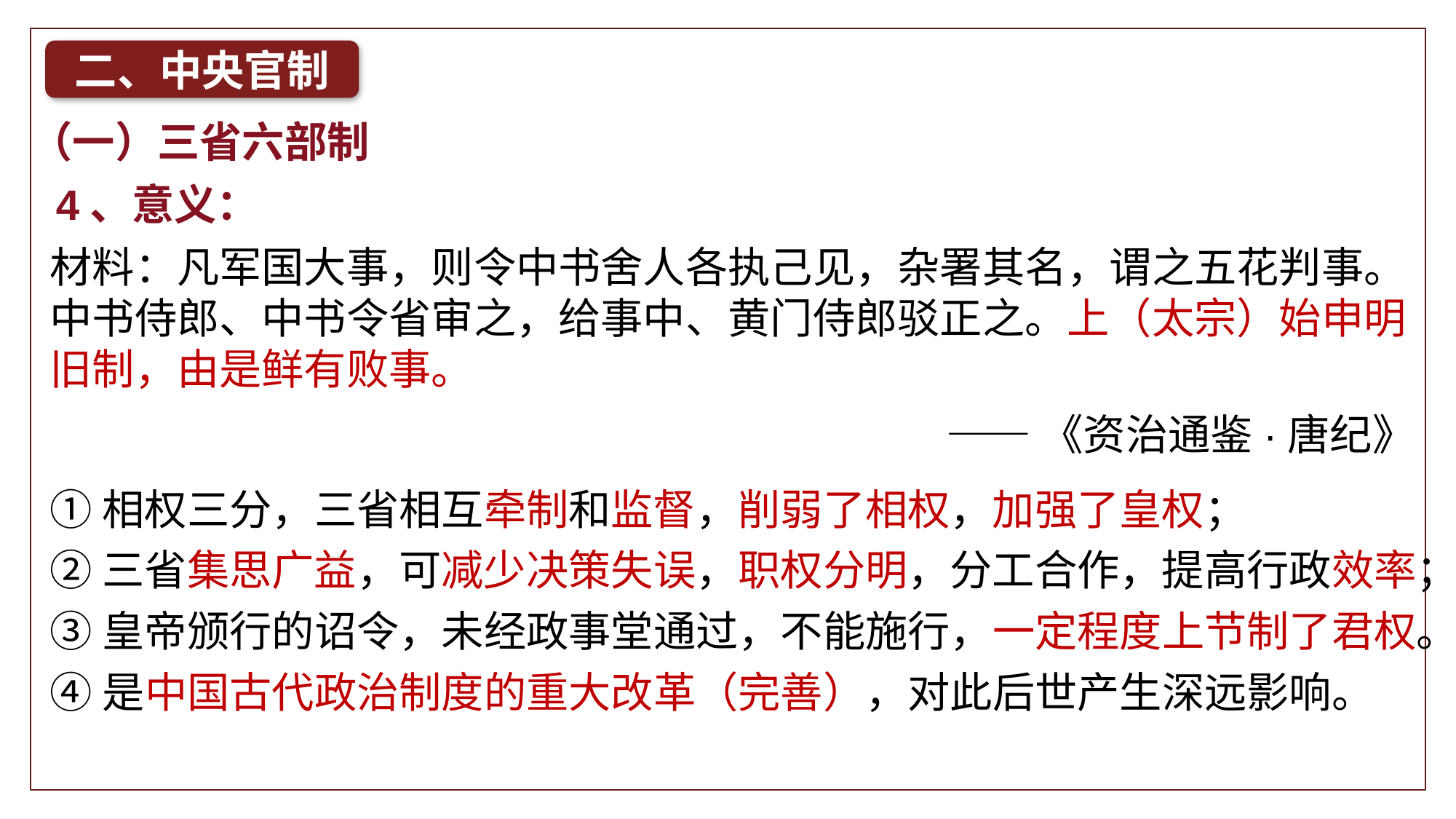

二、中央官制
（一）三省六部制
4、意义：
材料：凡军国大事，则令中书舍人各执己见，杂署其名，谓之五花判事。中书侍郎、中书令省审之，给事中、黄门侍郎驳正之。上（太宗）始申明旧制，由是鲜有败事。
——《资治通鉴·唐纪》
①相权三分，三省相互牵制和监督，削弱了相权，加强了皇权；
②三省集思广益，可减少决策失误，职权分明，分工合作，提高行政效率；
③皇帝颁行的诏令，未经政事堂通过，不能施行，一定程度上节制了君权。
④是中国古代政治制度的重大改革（完善），对此后世产生深远影响。